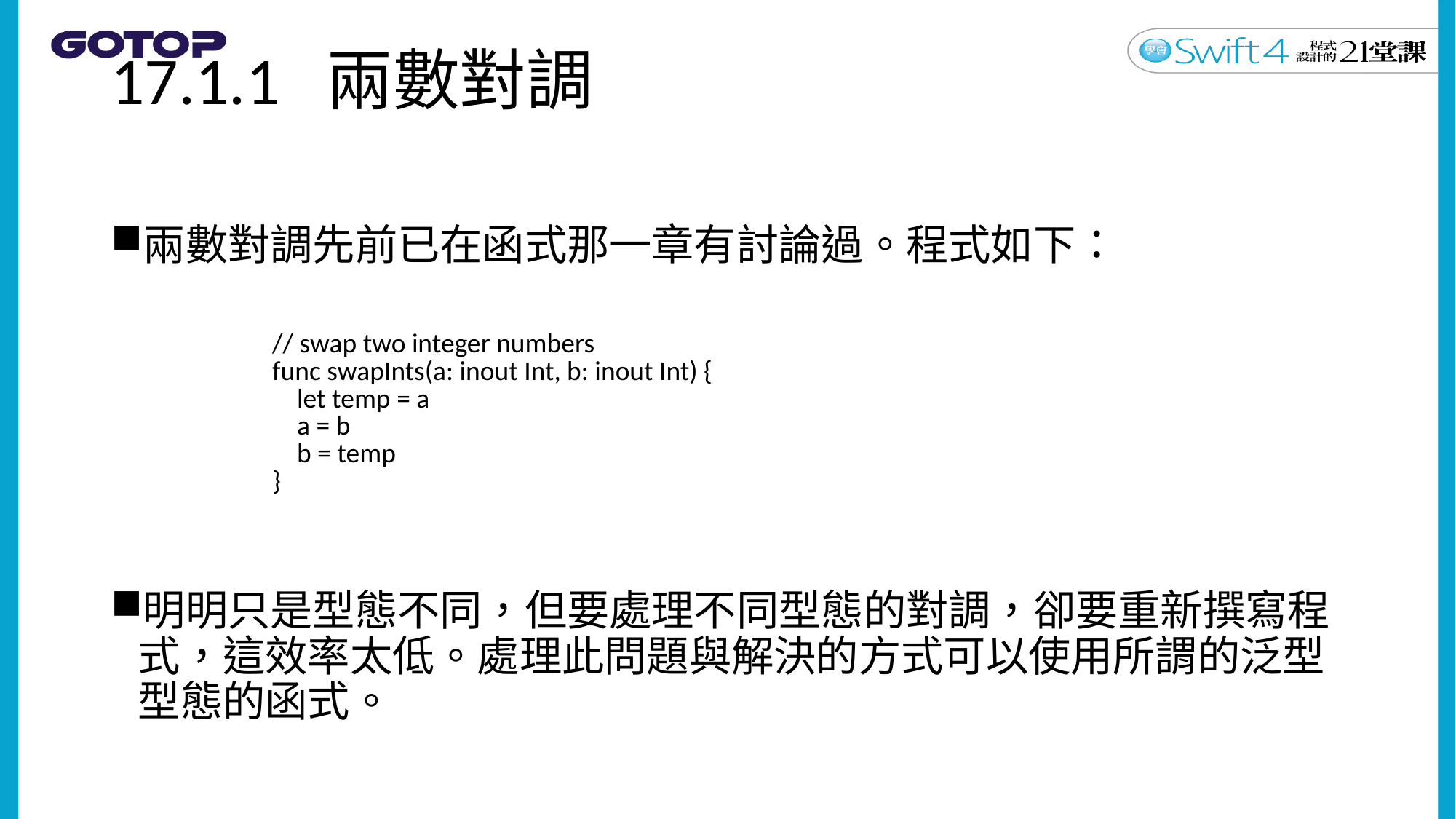

# 17.1.1  兩數對調
兩數對調先前已在函式那一章有討論過。程式如下：

明明只是型態不同，但要處理不同型態的對調，卻要重新撰寫程式，這效率太低。處理此問題與解決的方式可以使用所謂的泛型型態的函式。
| // swap two integer numbers func swapInts(a: inout Int, b: inout Int) { let temp = a a = b b = temp } |
| --- |